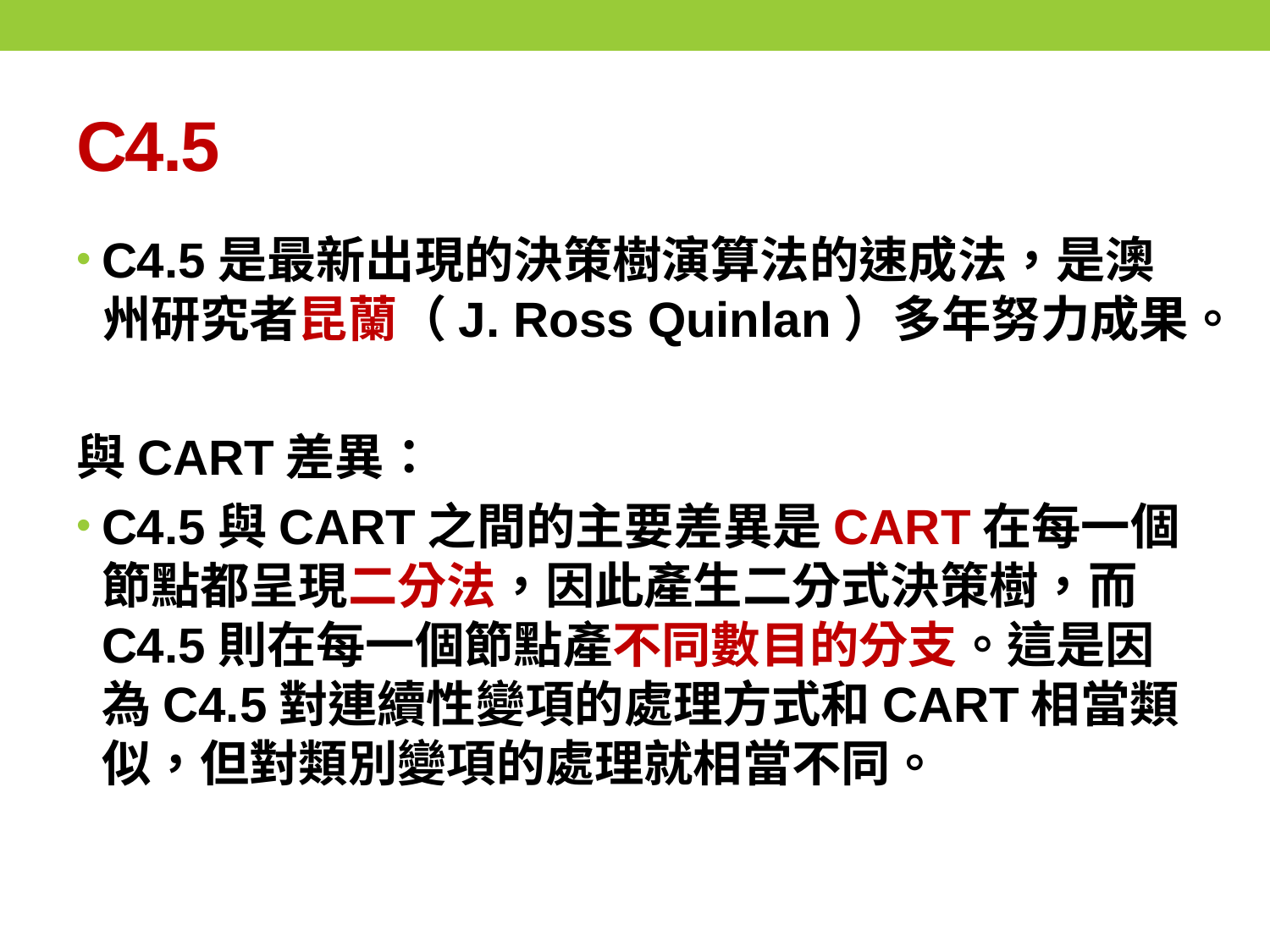

# C4.5
C4.5是最新出現的決策樹演算法的速成法，是澳州研究者昆蘭（J. Ross Quinlan）多年努力成果。

與CART差異：
C4.5與CART之間的主要差異是CART在每一個節點都呈現二分法，因此產生二分式決策樹，而C4.5則在每一個節點產不同數目的分支。這是因為C4.5對連續性變項的處理方式和CART相當類似，但對類別變項的處理就相當不同。